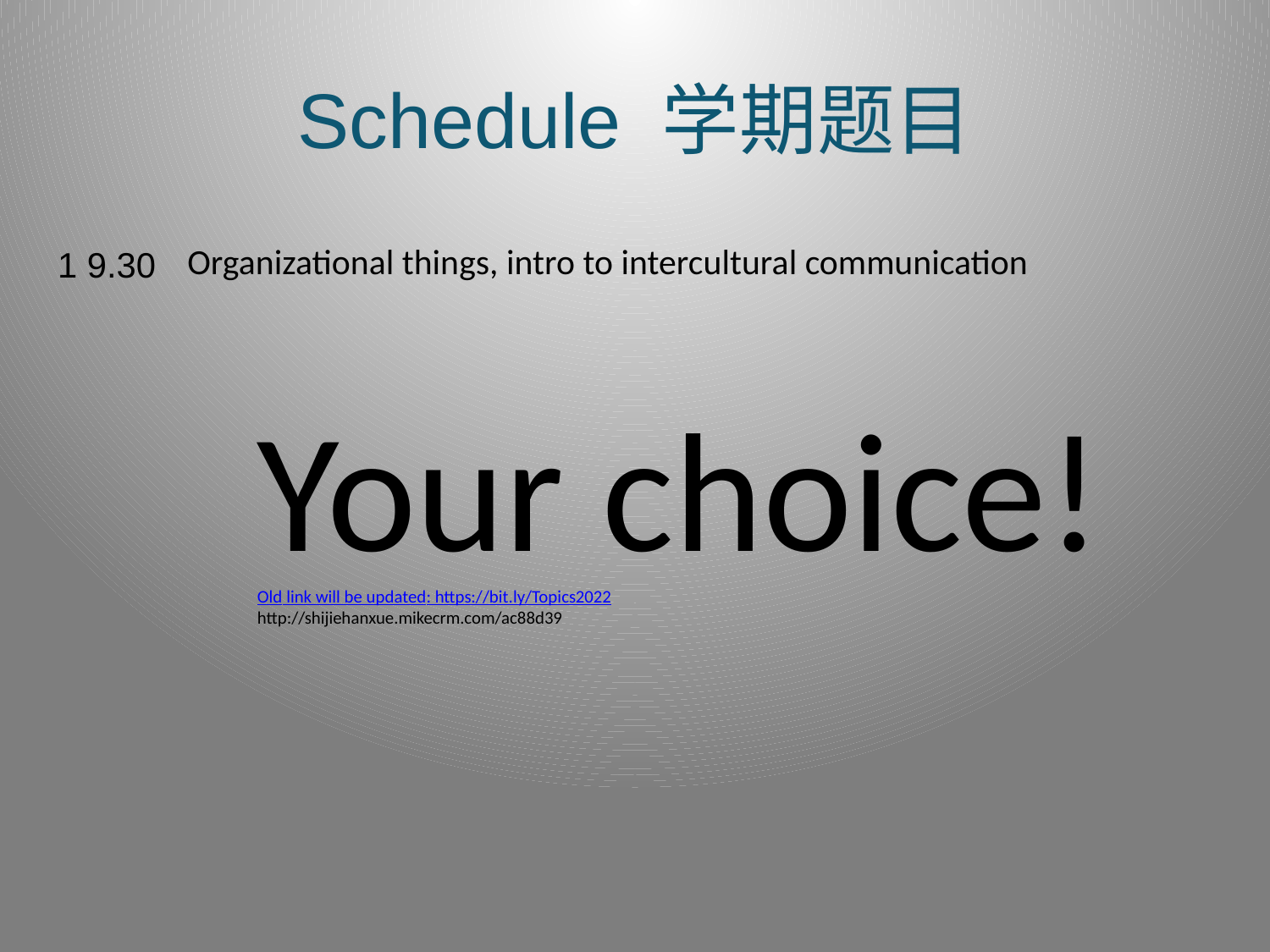

# Schedule 学期题目
Organizational things, intro to intercultural communication
1 9.30
Your choice!
Old link will be updated: https://bit.ly/Topics2022
http://shijiehanxue.mikecrm.com/ac88d39